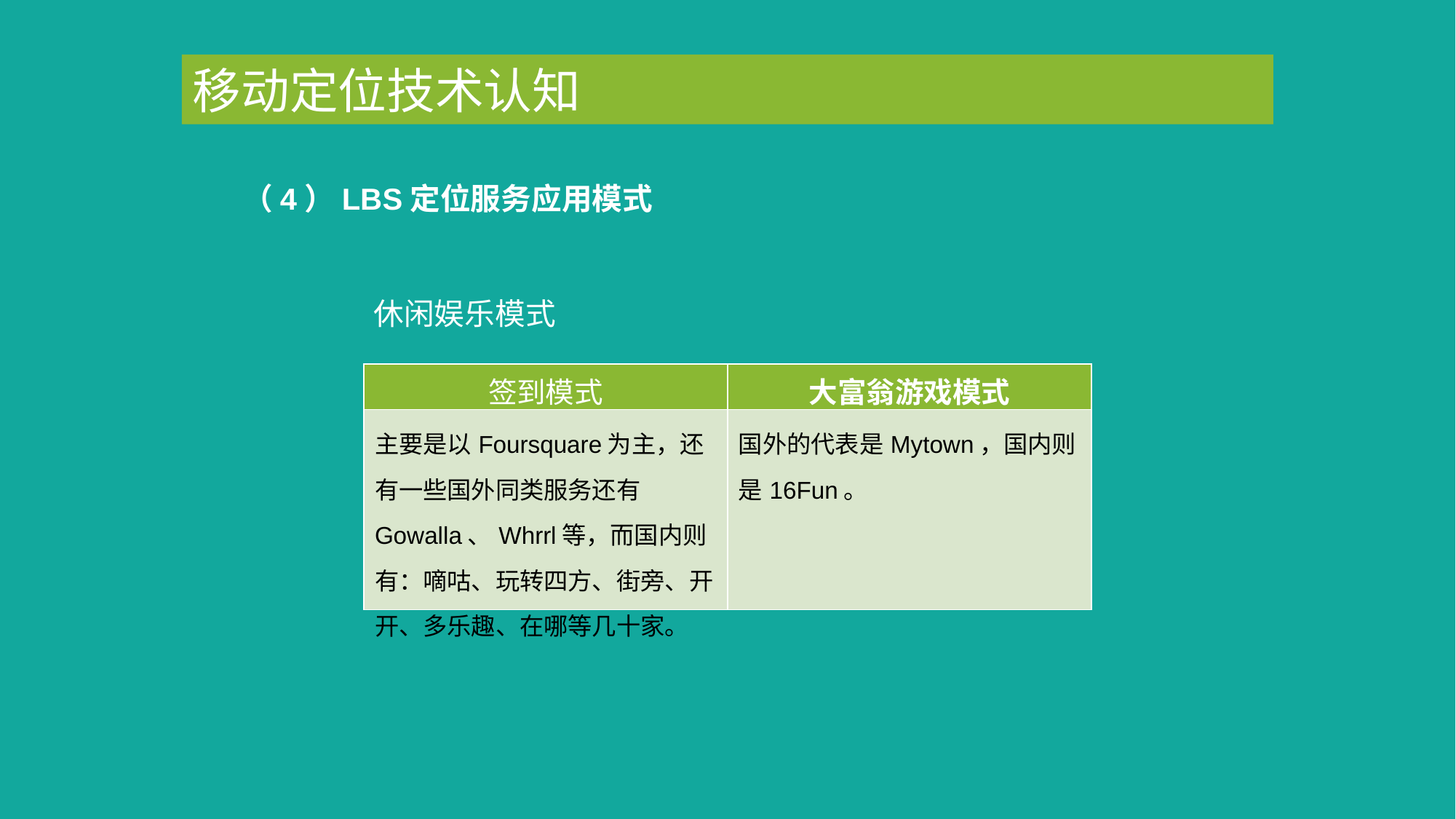

移动定位技术认知
（4）LBS定位服务应用模式
休闲娱乐模式
| 签到模式 | 大富翁游戏模式 |
| --- | --- |
| 主要是以Foursquare为主，还有一些国外同类服务还有Gowalla、Whrrl等，而国内则有：嘀咕、玩转四方、街旁、开开、多乐趣、在哪等几十家。 | 国外的代表是Mytown，国内则是16Fun。 |